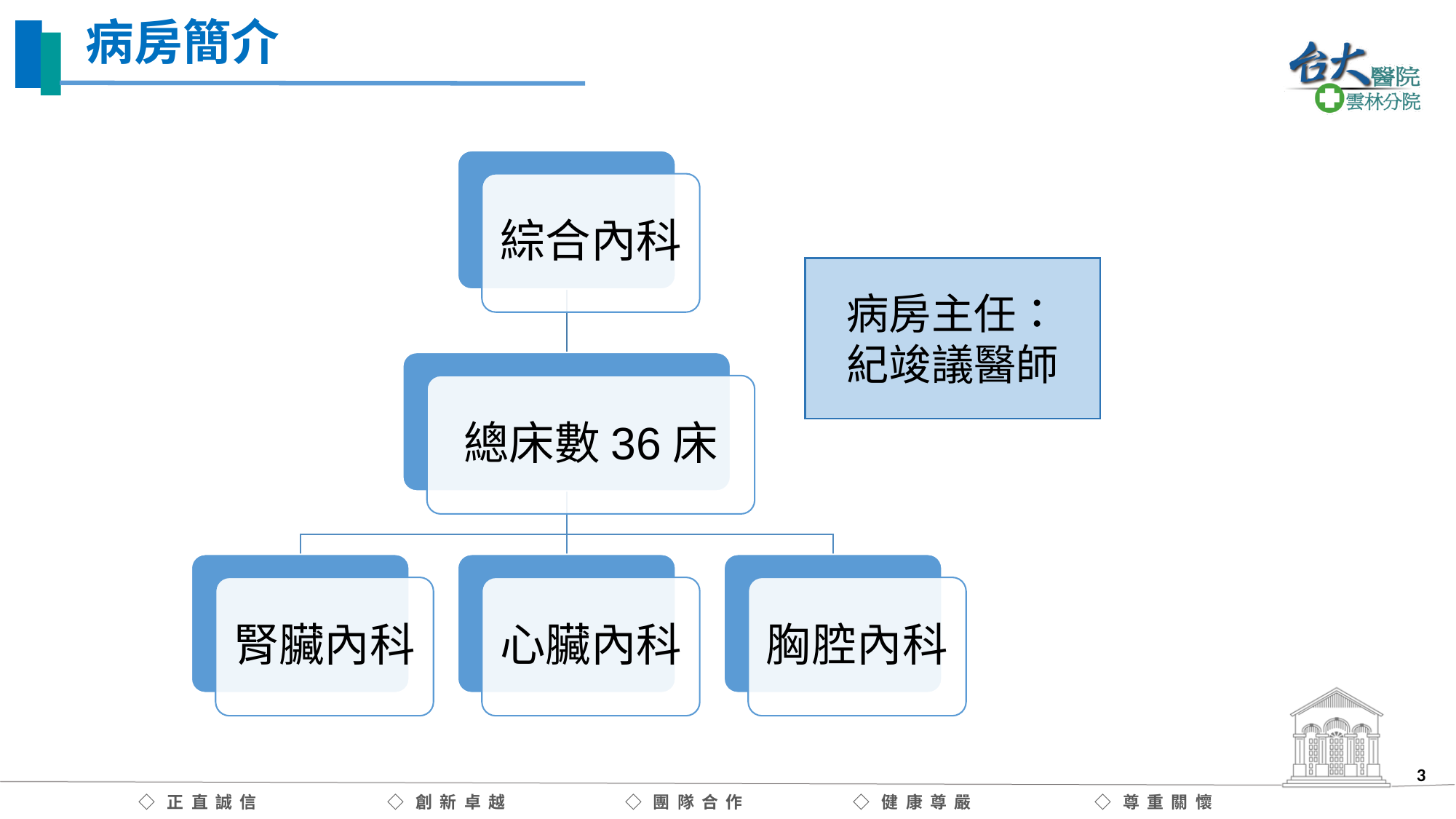

病房簡介
綜合內科
總床數36床
腎臟內科
心臟內科
胸腔內科
病房主任：
紀竣議醫師
3